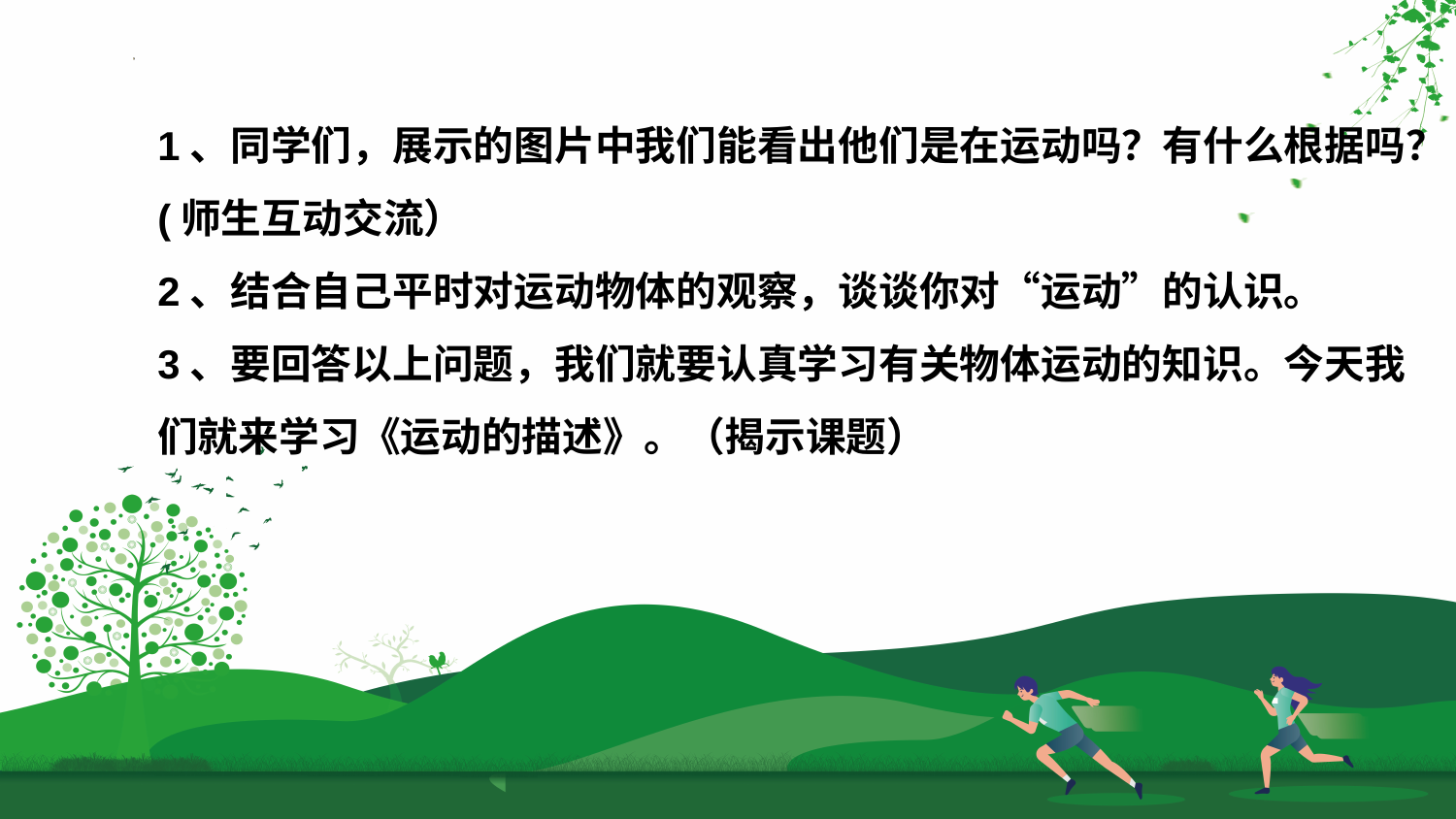

1、同学们，展示的图片中我们能看出他们是在运动吗？有什么根据吗？
(师生互动交流）
2、结合自己平时对运动物体的观察，谈谈你对“运动”的认识。
3、要回答以上问题，我们就要认真学习有关物体运动的知识。今天我们就来学习《运动的描述》。（揭示课题）